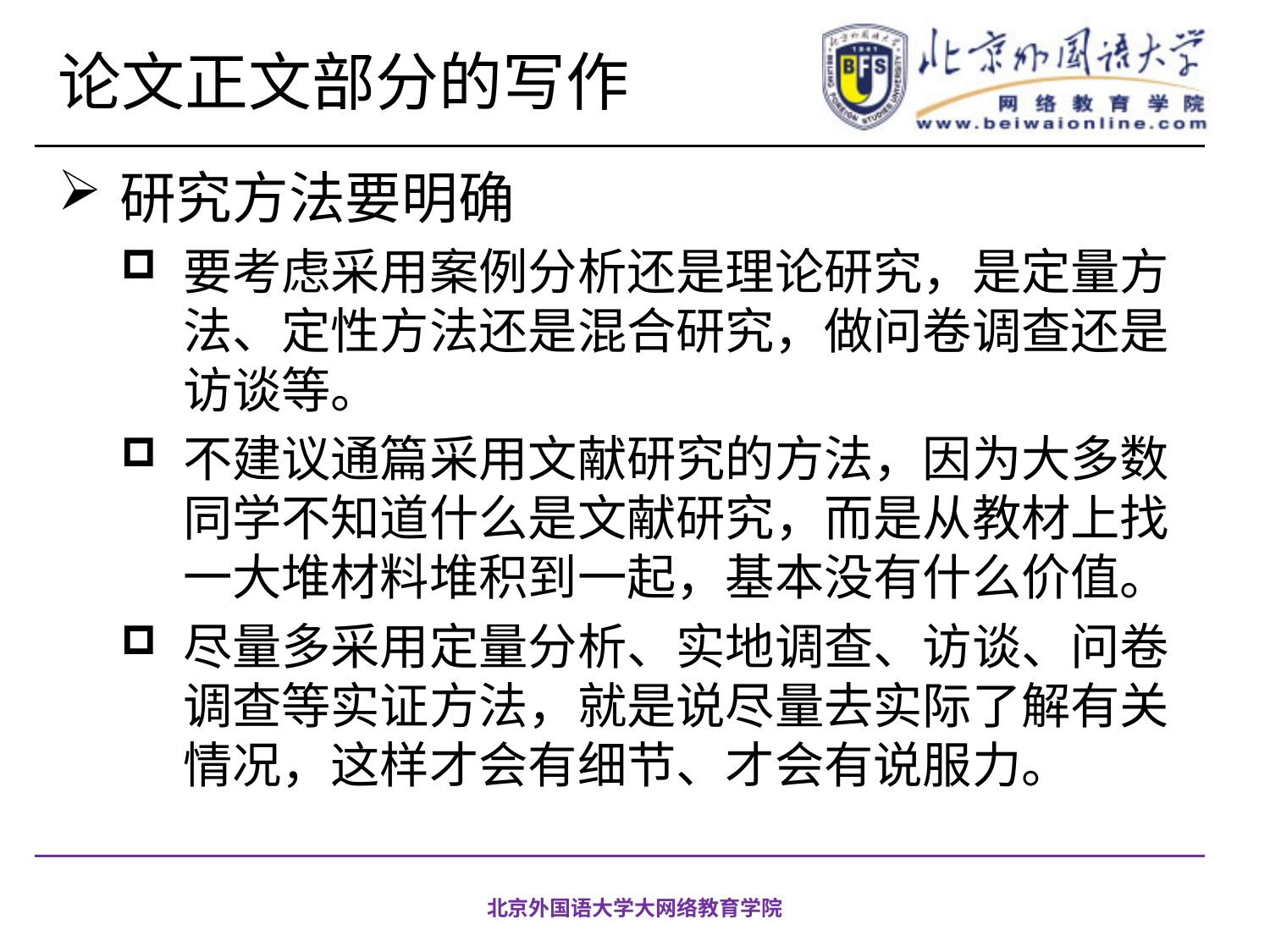

# 论文正文部分的写作
研究方法要明确
要考虑采用案例分析还是理论研究，是定量方法、定性方法还是混合研究，做问卷调查还是访谈等。
不建议通篇采用文献研究的方法，因为大多数同学不知道什么是文献研究，而是从教材上找一大堆材料堆积到一起，基本没有什么价值。
尽量多采用定量分析、实地调查、访谈、问卷调查等实证方法，就是说尽量去实际了解有关情况，这样才会有细节、才会有说服力。

北京外国语大学大网络教育学院
51